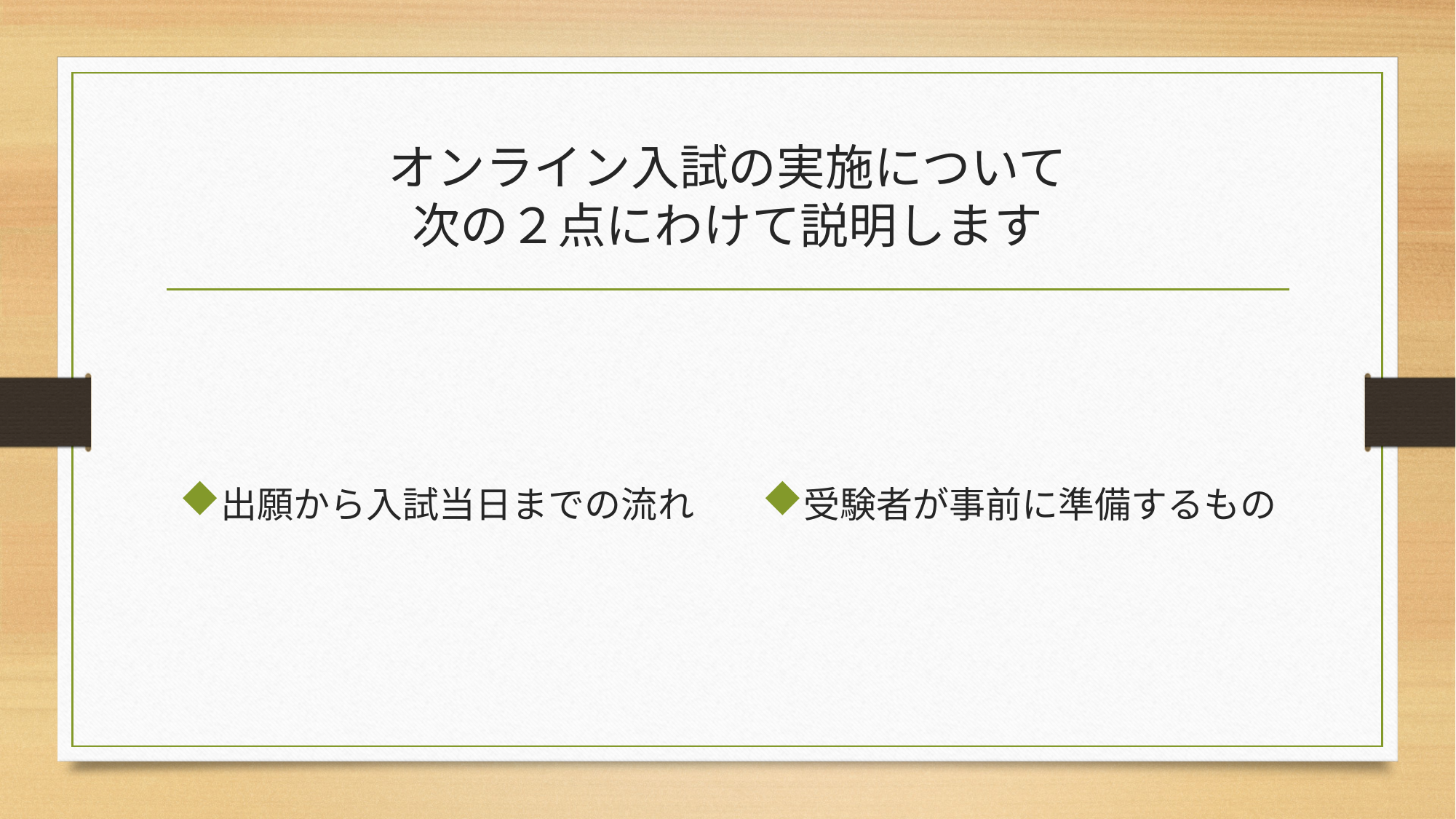

# オンライン入試の実施について 次の２点にわけて説明します
出願から入試当日までの流れ
受験者が事前に準備するもの